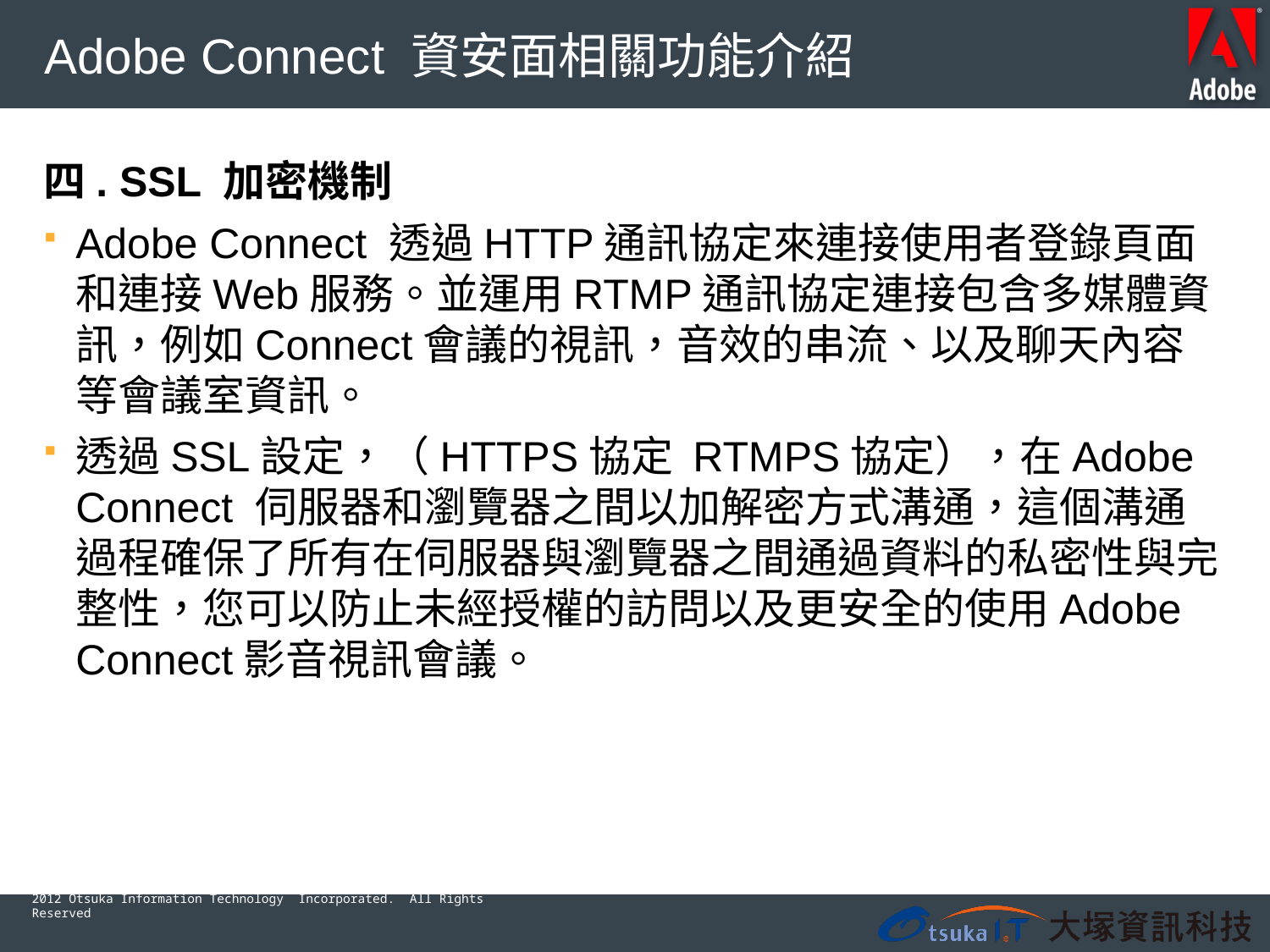

# Adobe Connect 資安面相關功能介紹
四. SSL 加密機制
Adobe Connect 透過HTTP通訊協定來連接使用者登錄頁面和連接Web服務。並運用RTMP通訊協定連接包含多媒體資訊，例如Connect會議的視訊，音效的串流、以及聊天內容等會議室資訊。
透過SSL設定，（HTTPS協定 RTMPS協定），在Adobe Connect 伺服器和瀏覽器之間以加解密方式溝通，這個溝通過程確保了所有在伺服器與瀏覽器之間通過資料的私密性與完整性，您可以防止未經授權的訪問以及更安全的使用Adobe Connect影音視訊會議。